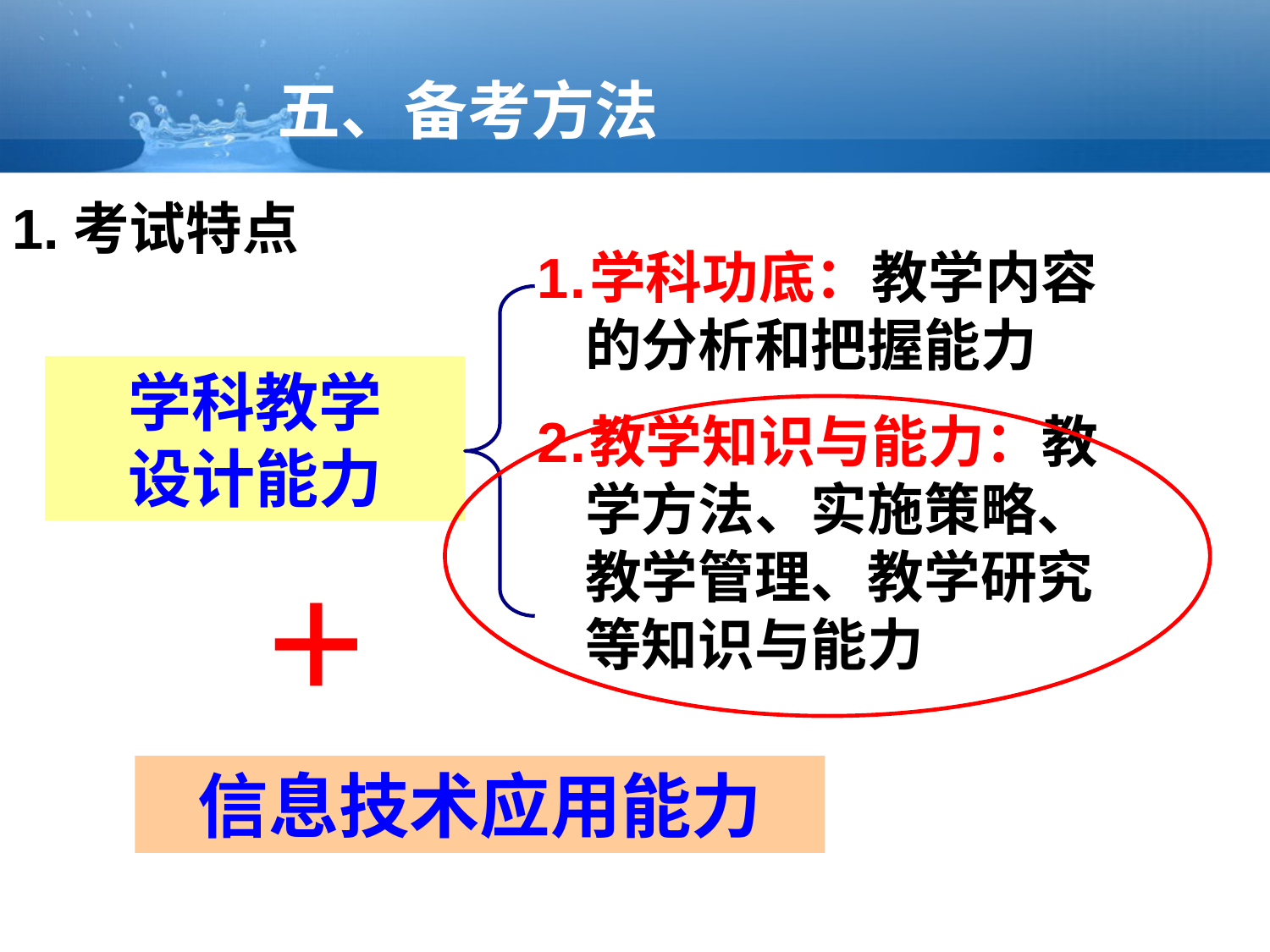

五、备考方法
1.考试特点
学科功底：教学内容的分析和把握能力
教学知识与能力：教学方法、实施策略、教学管理、教学研究等知识与能力

学科教学
设计能力

+
信息技术应用能力